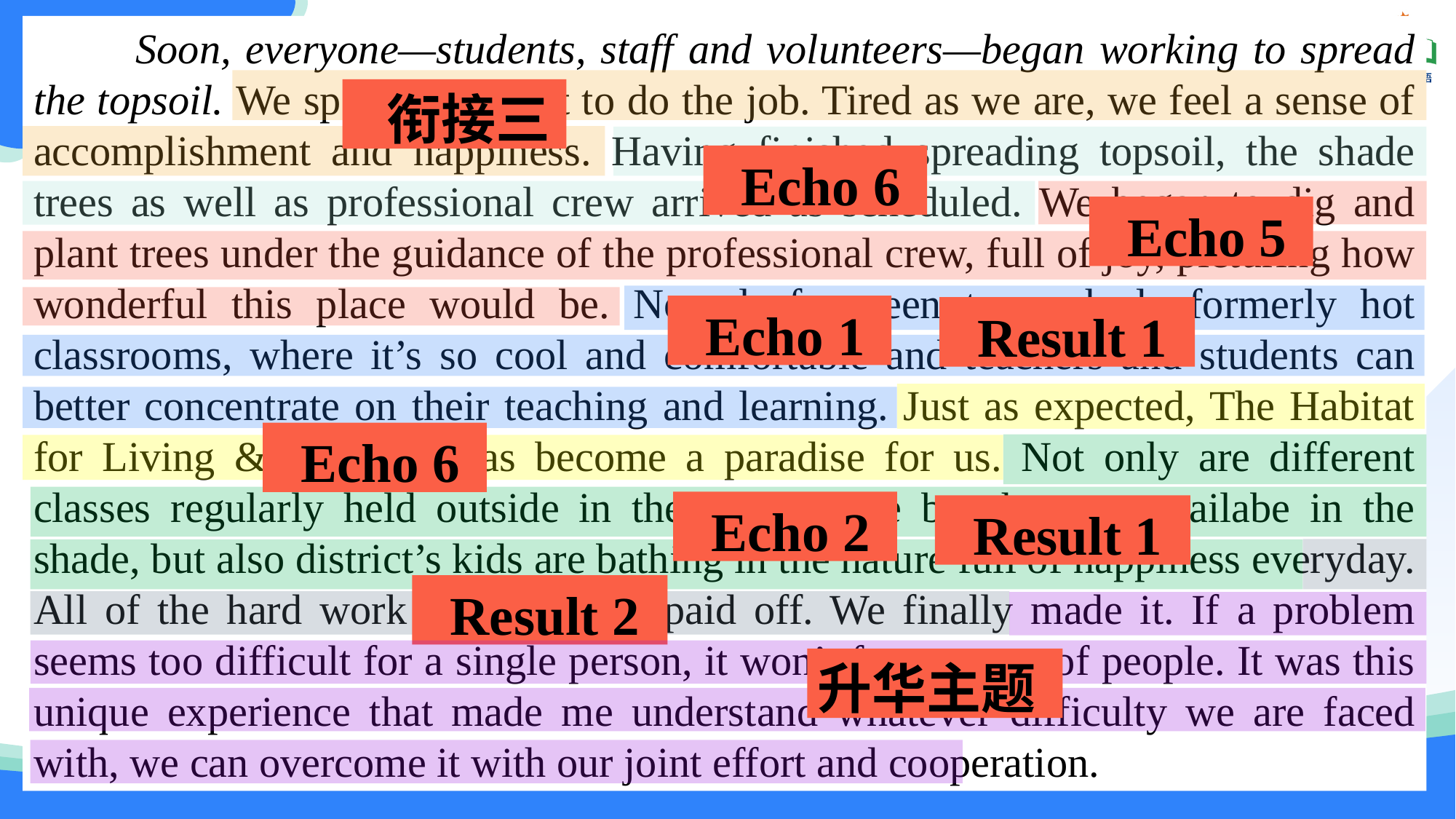

Soon, everyone—students, staff and volunteers—began working to spread the topsoil. We spares no effort to do the job. Tired as we are, we feel a sense of accomplishment and happiness. Having finished spreading topsoil, the shade trees as well as professional crew arrived as scheduled. We began to dig and plant trees under the guidance of the professional crew, full of joy, picturing how wonderful this place would be. Now leafy green trees shade formerly hot classrooms, where it’s so cool and comfortable and teachers and students can better concentrate on their teaching and learning. Just as expected, The Habitat for Living & Learning has become a paradise for us. Not only are different classes regularly held outside in the yard where benches are availabe in the shade, but also district’s kids are bathing in the nature full of happiness everyday. All of the hard work and sacrifice paid off. We finally made it. If a problem seems too difficult for a single person, it won’t for a group of people. It was this unique experience that made me understand whatever difficulty we are faced with, we can overcome it with our joint effort and cooperation.

  衔接三

  Echo 6

  Echo 5

  Echo 1
  Result 1

  Echo 6

  Echo 2
  Result 1

  Result 2

升华主题